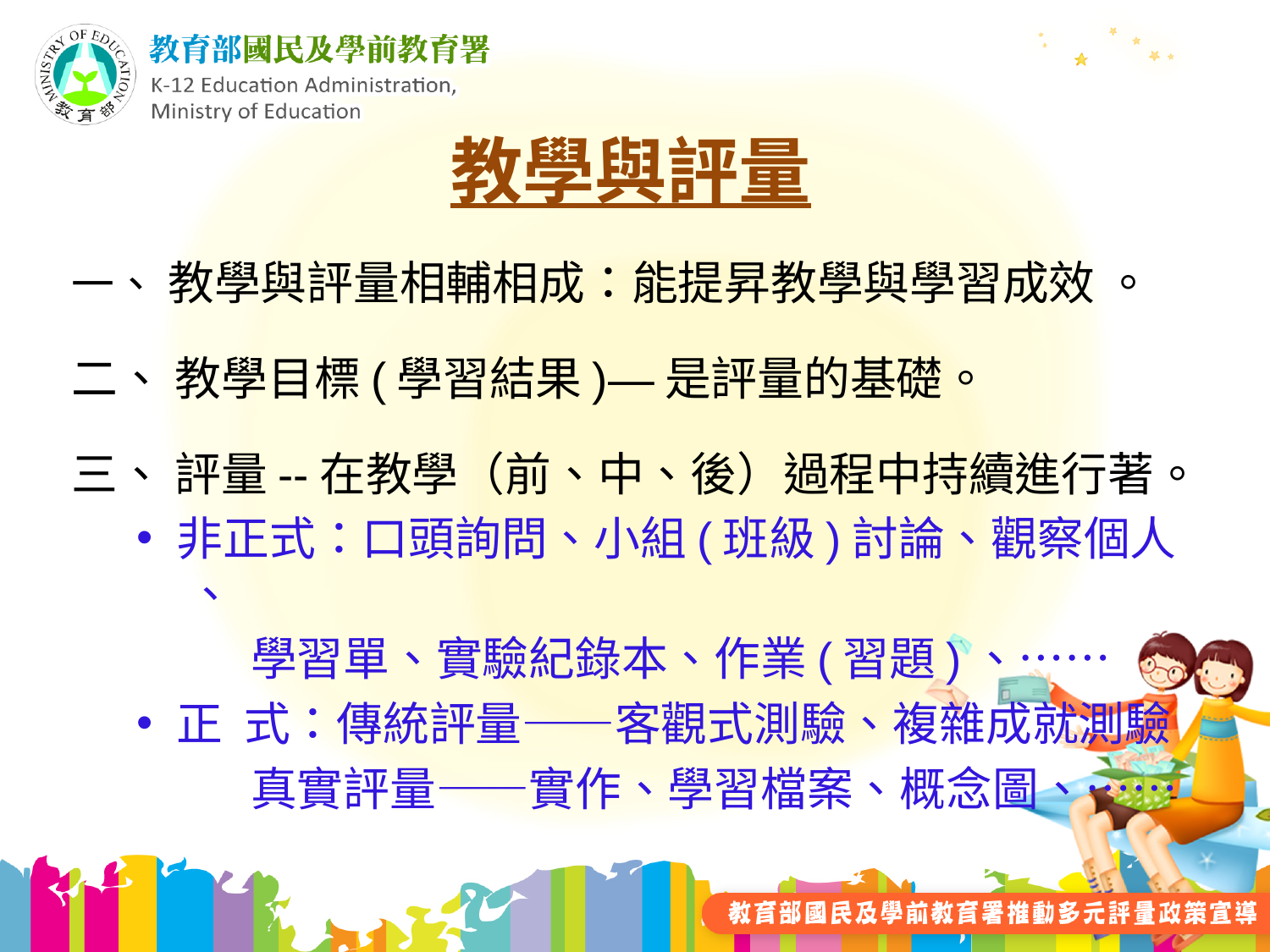

教學與評量
一、 教學與評量相輔相成：能提昇教學與學習成效 。
二、 教學目標(學習結果)—是評量的基礎。
三、 評量--在教學（前、中、後）過程中持續進行著。
非正式：口頭詢問、小組(班級)討論、觀察個人 、
          學習單、實驗紀錄本、作業(習題)、……
正  式：傳統評量——客觀式測驗、複雜成就測驗
          真實評量——實作、學習檔案、概念圖、……